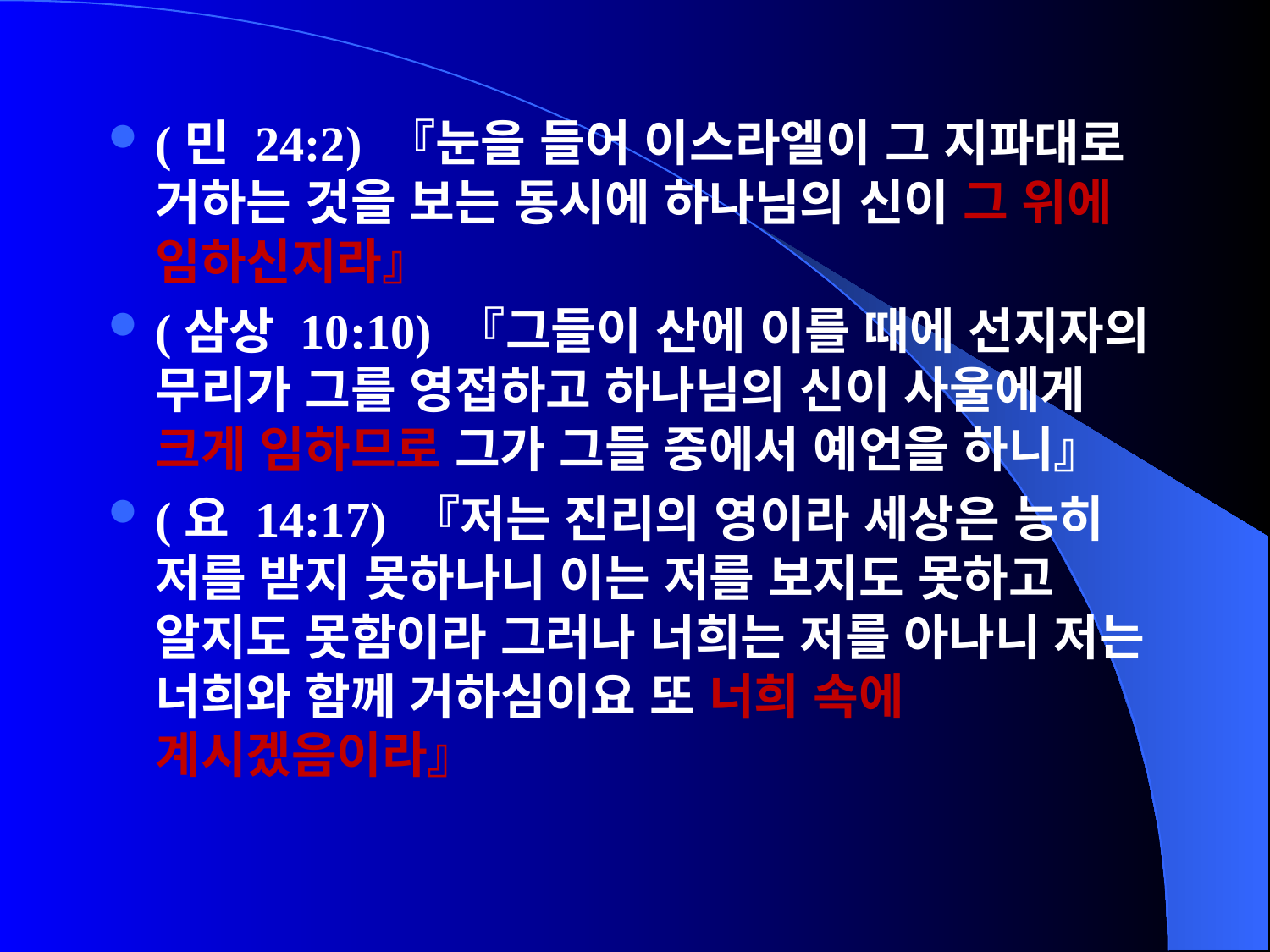

(민 24:2) 『눈을 들어 이스라엘이 그 지파대로 거하는 것을 보는 동시에 하나님의 신이 그 위에 임하신지라』
(삼상 10:10) 『그들이 산에 이를 때에 선지자의 무리가 그를 영접하고 하나님의 신이 사울에게 크게 임하므로 그가 그들 중에서 예언을 하니』
(요 14:17) 『저는 진리의 영이라 세상은 능히 저를 받지 못하나니 이는 저를 보지도 못하고 알지도 못함이라 그러나 너희는 저를 아나니 저는 너희와 함께 거하심이요 또 너희 속에 계시겠음이라』